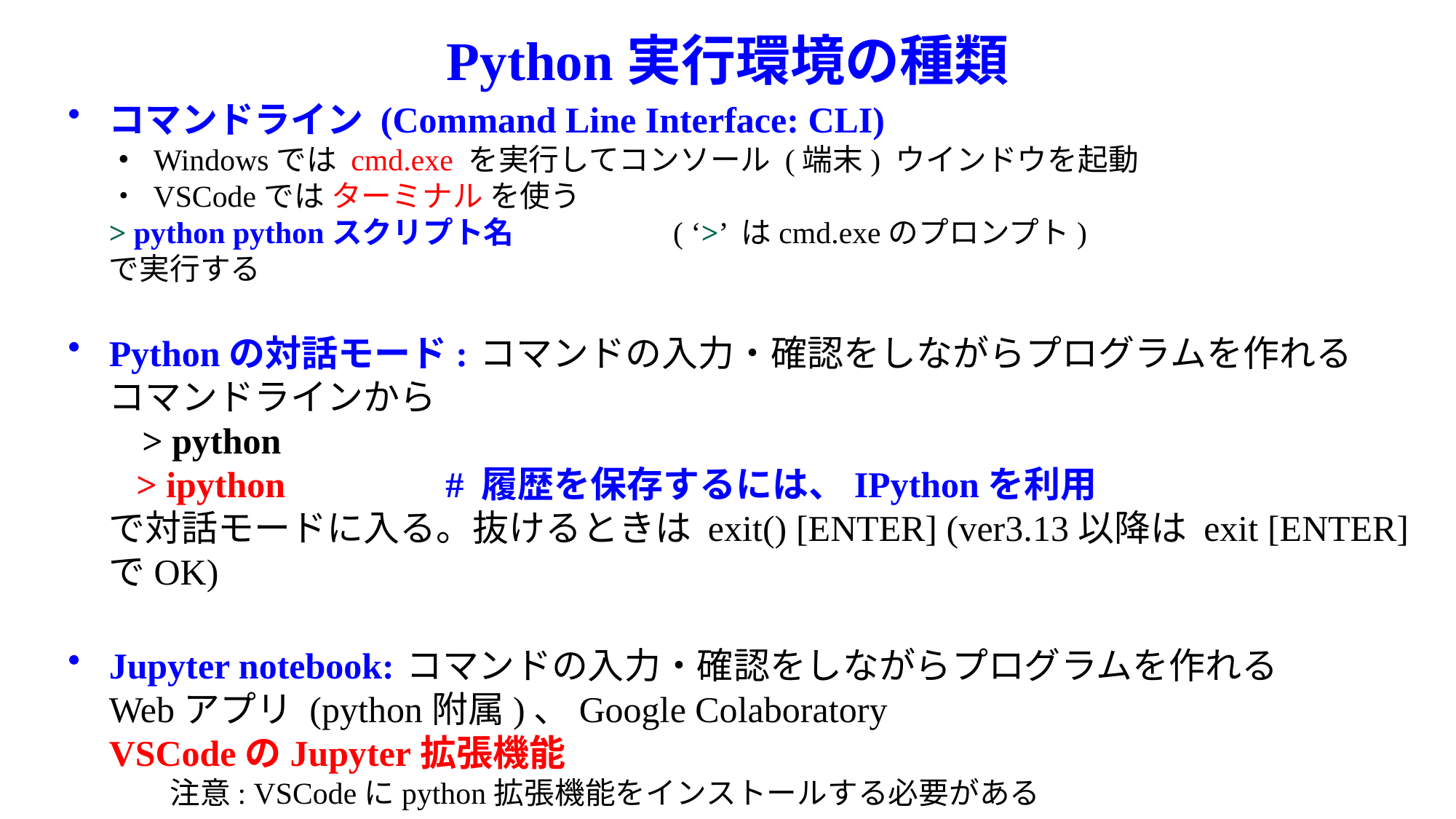

# Python実行環境の種類
コマンドライン (Command Line Interface: CLI)
・ Windowsでは cmd.exe を実行してコンソール (端末) ウインドウを起動
・ VSCodeでは ターミナル を使う
> python pythonスクリプト名　　　　　( ‘>’ はcmd.exeのプロンプト)
で実行する
Pythonの対話モード: コマンドの入力・確認をしながらプログラムを作れる
コマンドラインから
   > python
   > ipython		 # 履歴を保存するには、IPythonを利用
で対話モードに入る。抜けるときは exit() [ENTER] (ver3.13以降は exit [ENTER]でOK)
Jupyter notebook: コマンドの入力・確認をしながらプログラムを作れる
Webアプリ (python附属)、Google Colaboratory
VSCodeのJupyter拡張機能
　　注意: VSCodeにpython拡張機能をインストールする必要がある